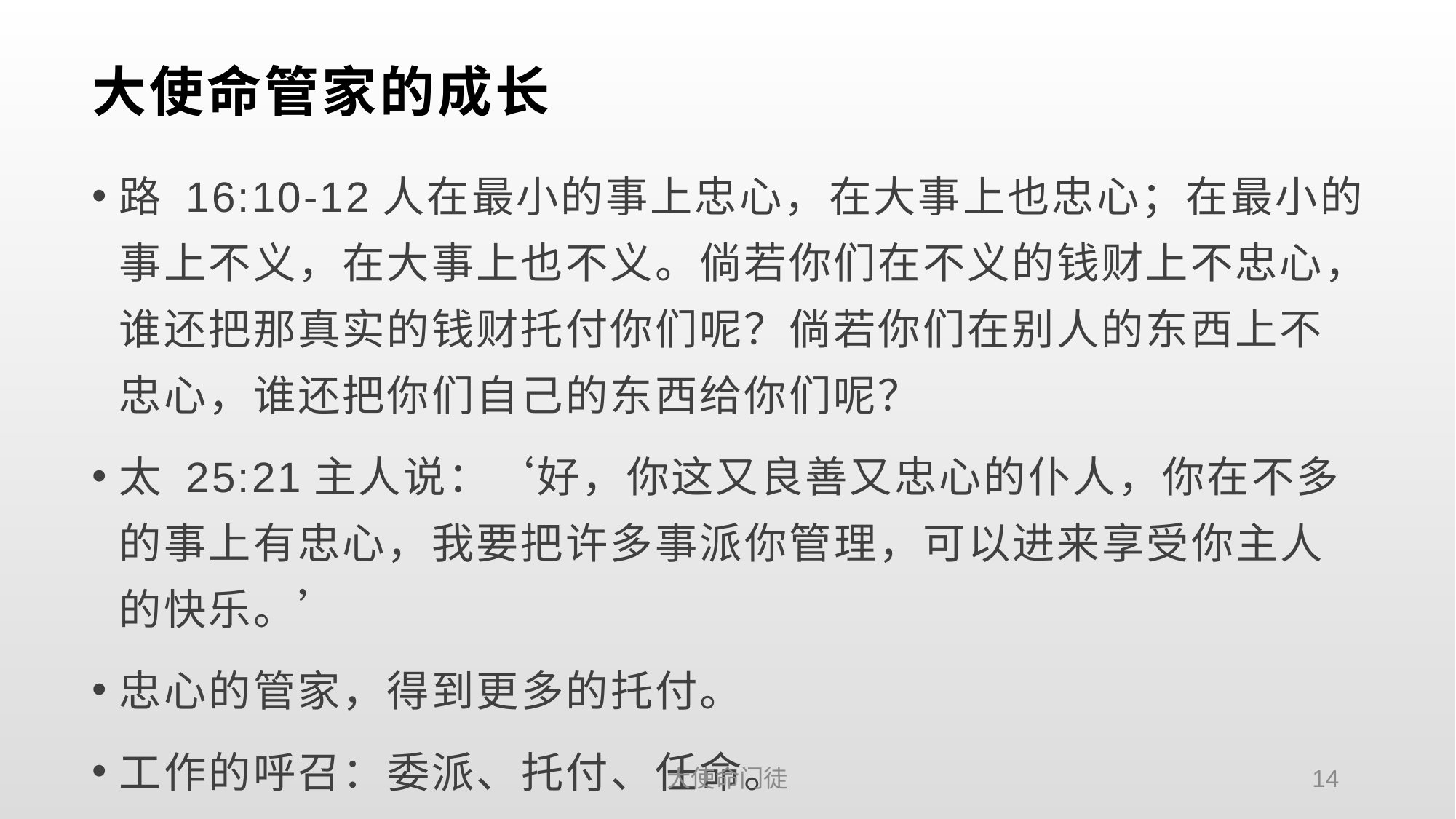

# 大使命管家的成长
路 16:10-12人在最小的事上忠心，在大事上也忠心；在最小的事上不义，在大事上也不义。倘若你们在不义的钱财上不忠心，谁还把那真实的钱财托付你们呢？倘若你们在别人的东西上不忠心，谁还把你们自己的东西给你们呢？
太 25:21主人说：‘好，你这又良善又忠心的仆人，你在不多的事上有忠心，我要把许多事派你管理，可以进来享受你主人的快乐。’
忠心的管家，得到更多的托付。
工作的呼召：委派、托付、任命。
大使命门徒
14